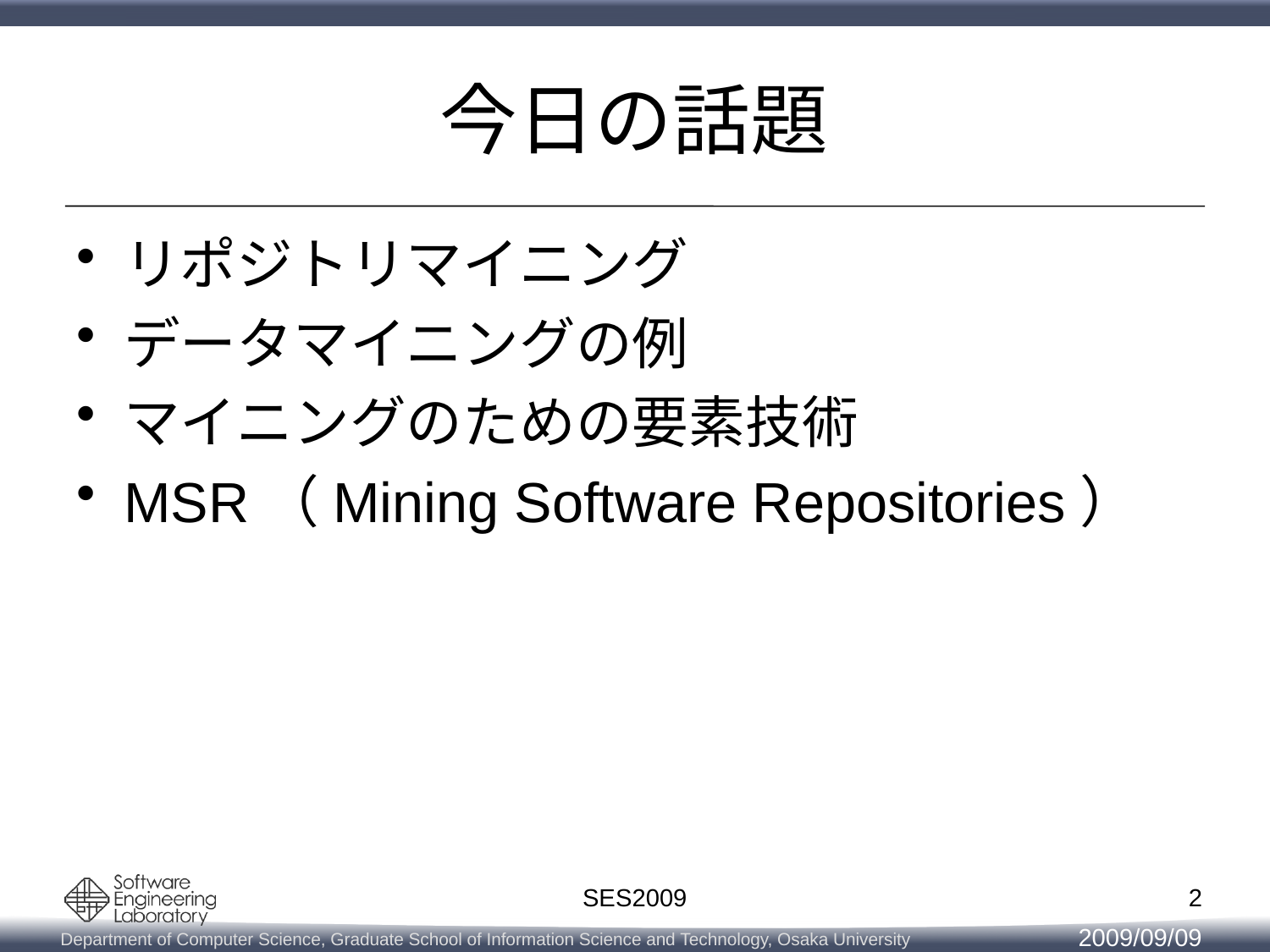

# 今日の話題
リポジトリマイニング
データマイニングの例
マイニングのための要素技術
MSR（Mining Software Repositories）
2
SES2009
2009/09/09